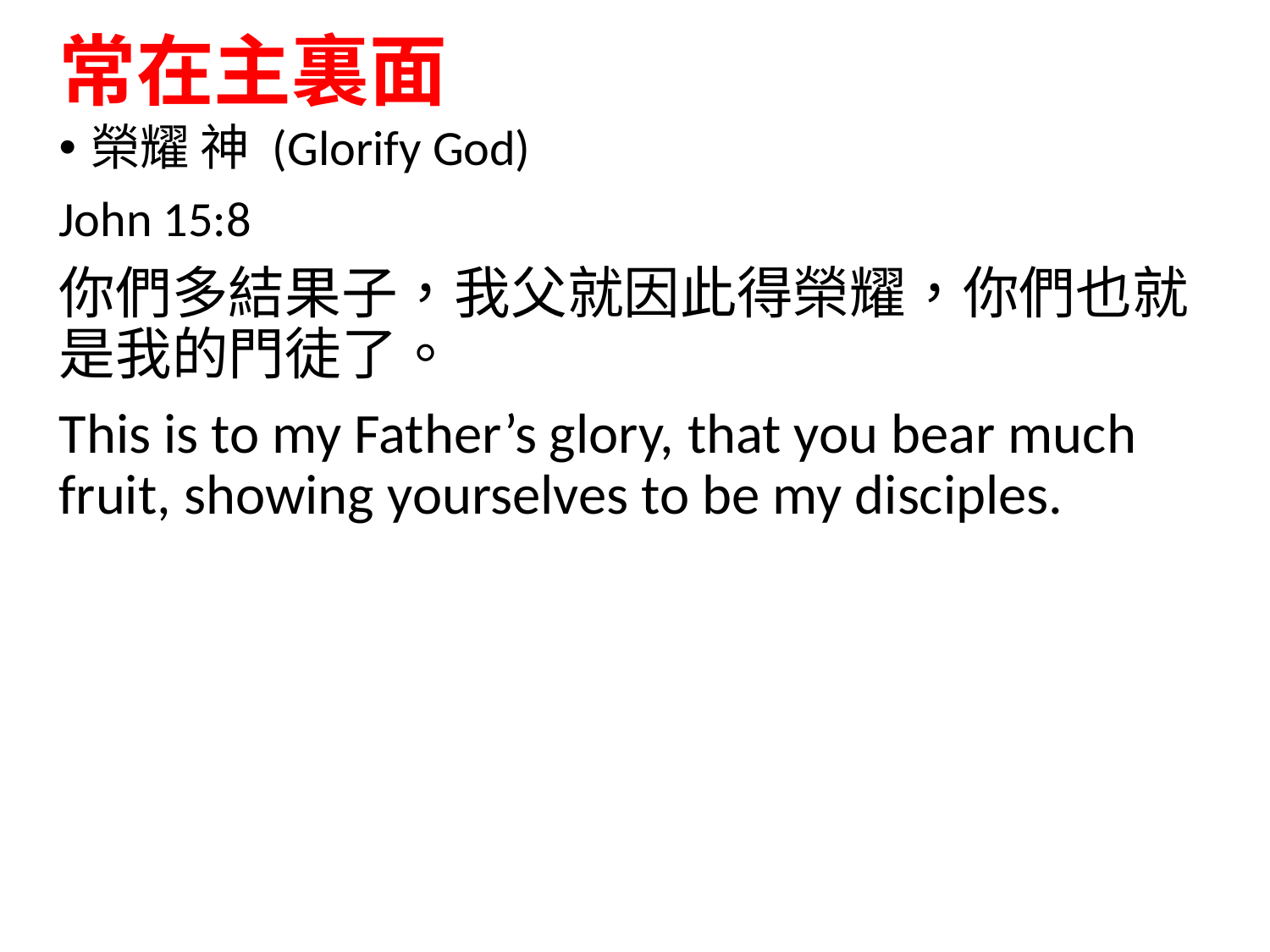

# 常在主裏面
榮耀 神 (Glorify God)
John 15:8
你們多結果子，我父就因此得榮耀，你們也就是我的門徒了。
This is to my Father’s glory, that you bear much fruit, showing yourselves to be my disciples.